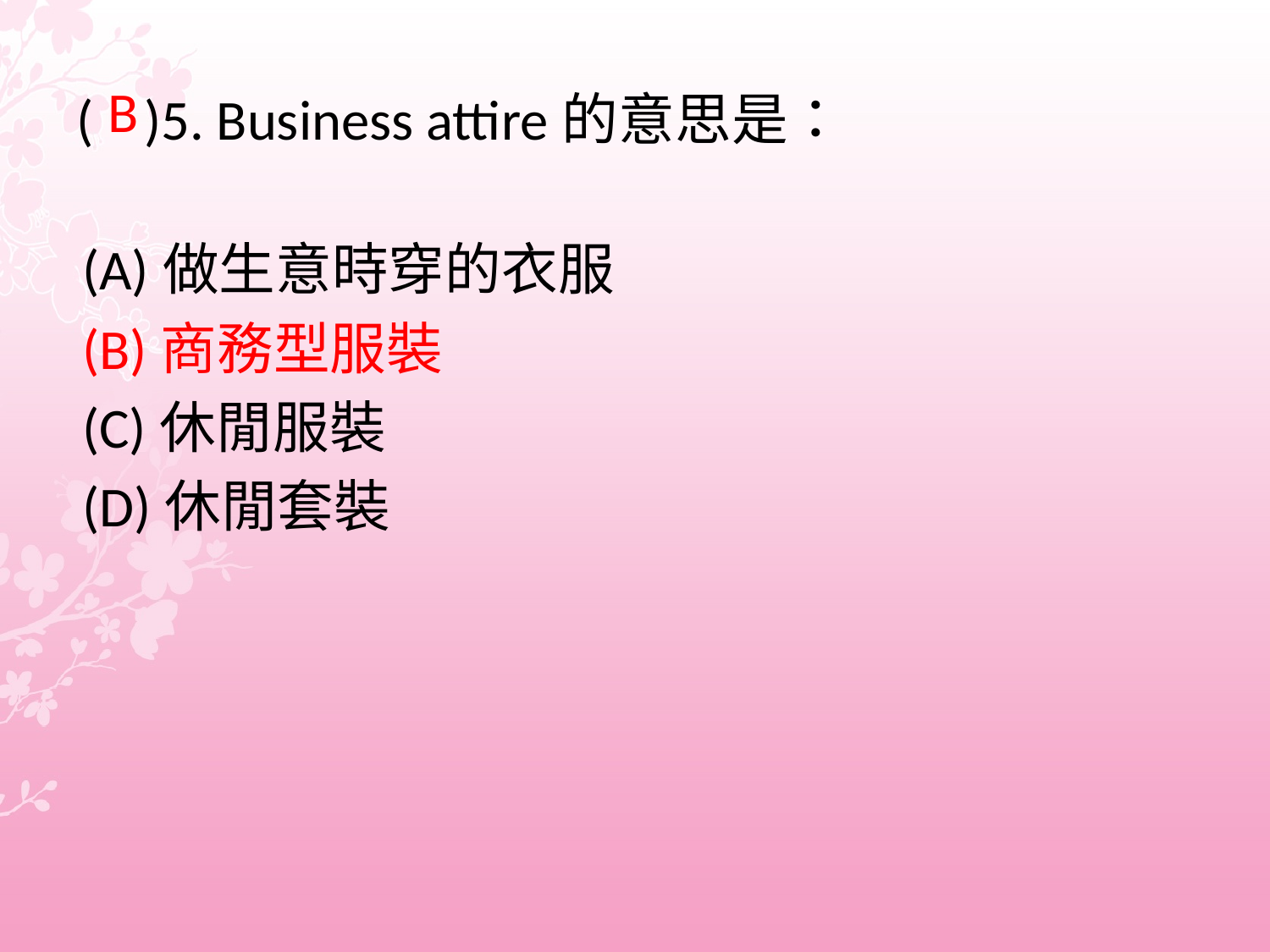

# (    )5. Business attire的意思是：
  B

(A)做生意時穿的衣服
(B)商務型服裝
(C)休閒服裝
(D)休閒套裝